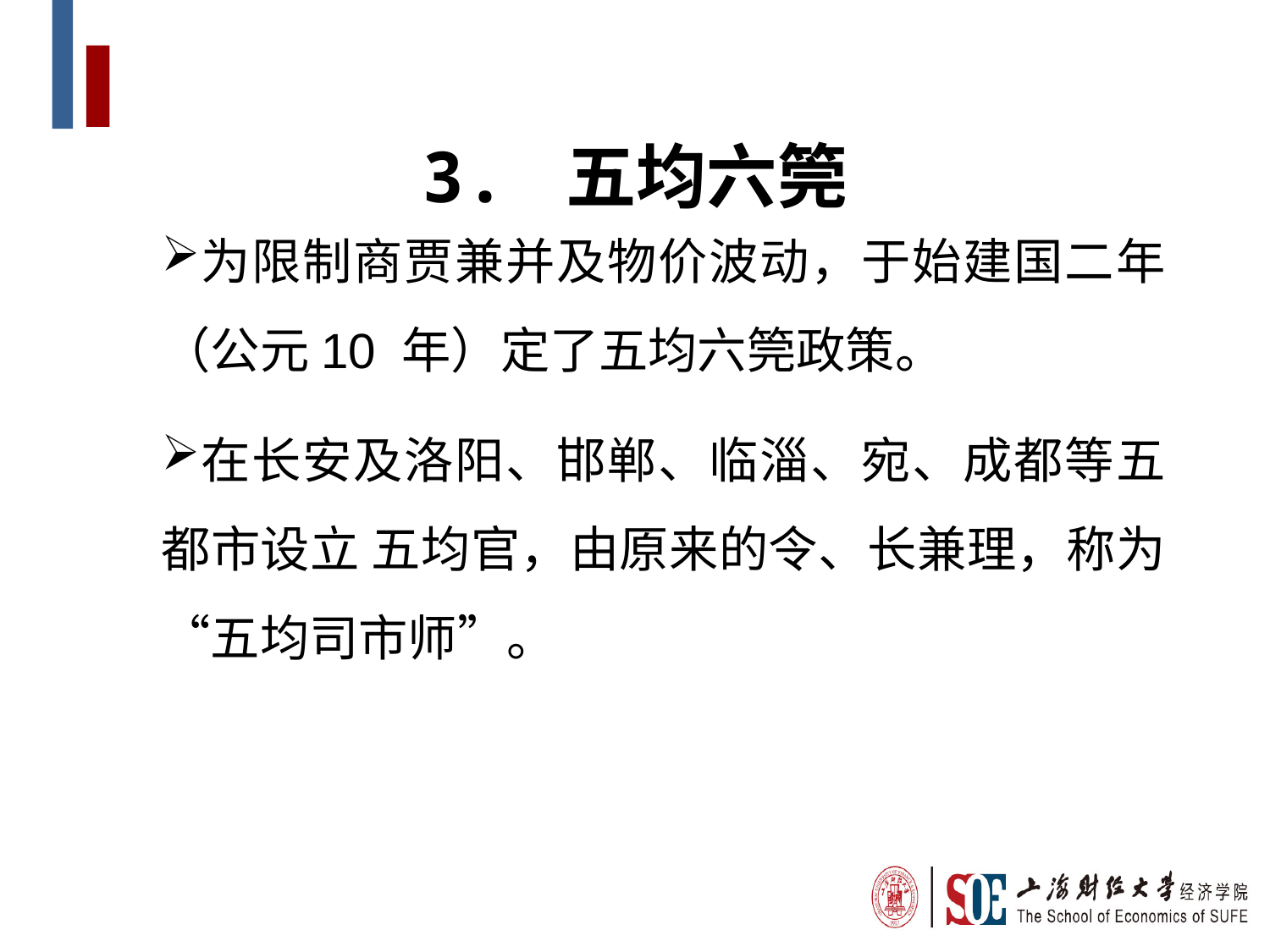

3. 五均六筦
为限制商贾兼并及物价波动，于始建国二年（公元10 年）定了五均六筦政策。
在长安及洛阳、邯郸、临淄、宛、成都等五都市设立 五均官，由原来的令、长兼理，称为“五均司市师”。